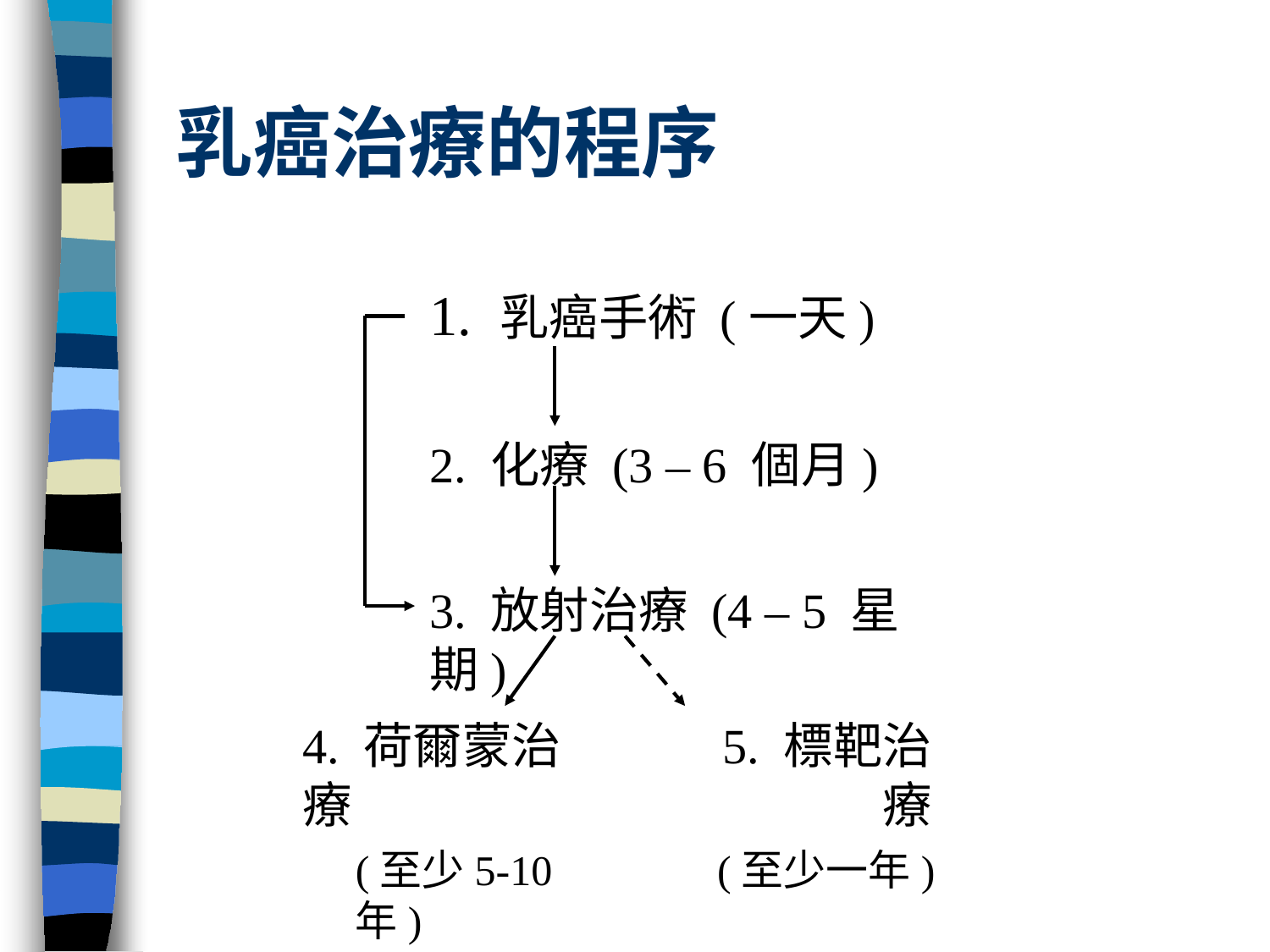

# 乳癌治療的程序

1. 乳癌手術 (一天)

2. 化療 (3 – 6 個月)

3. 放射治療 (4 – 5 星期)

4. 荷爾蒙治療
(至少5-10年)
5. 標靶治療
(至少一年)